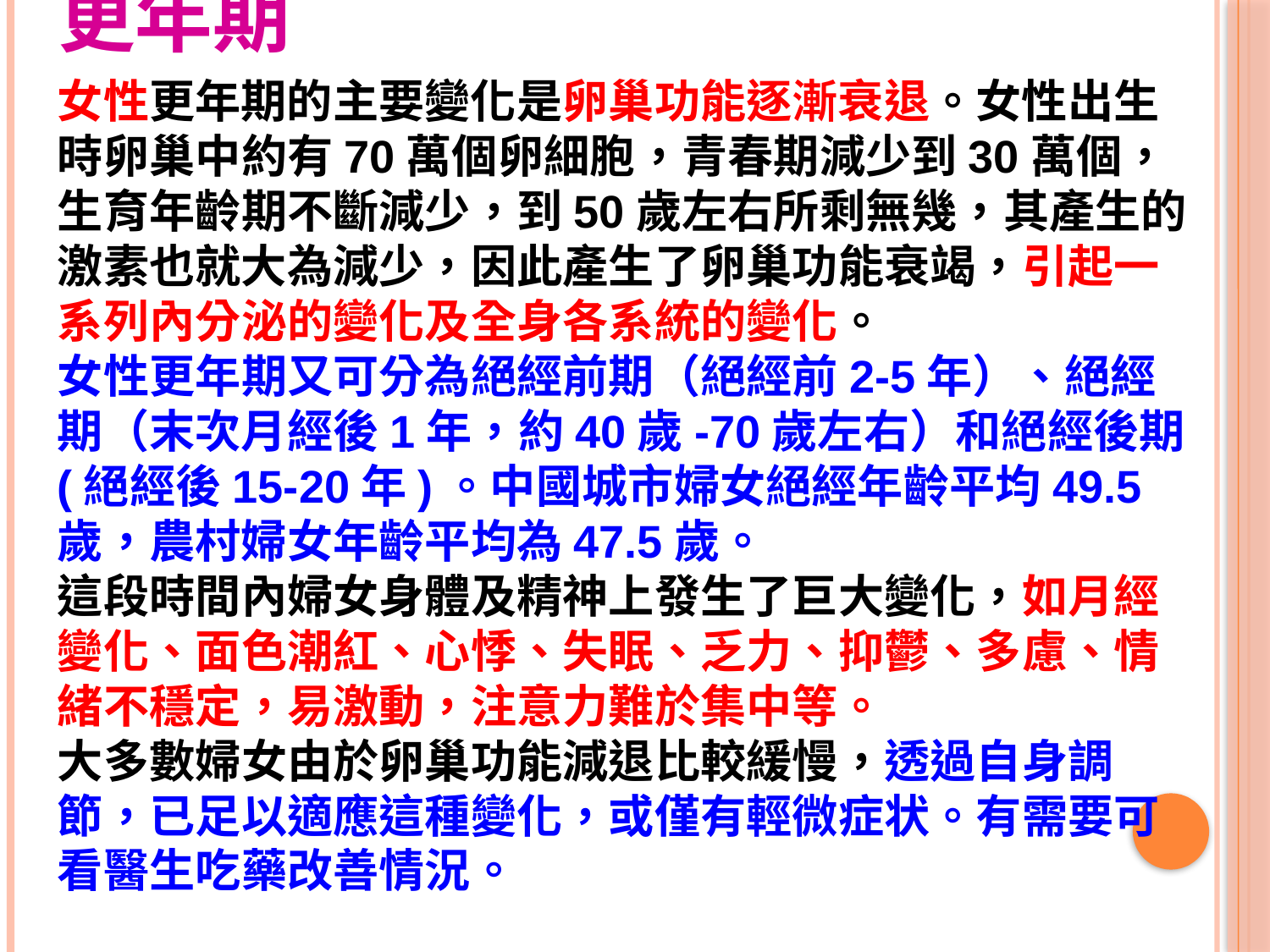

更年期
女性更年期的主要變化是卵巢功能逐漸衰退。女性出生時卵巢中約有70萬個卵細胞，青春期減少到30萬個，生育年齡期不斷減少，到50歲左右所剩無幾，其產生的激素也就大為減少，因此產生了卵巢功能衰竭，引起一系列內分泌的變化及全身各系統的變化。
女性更年期又可分為絕經前期（絕經前2-5年）、絕經期（末次月經後1年，約40歲-70歲左右）和絕經後期 (絕經後15-20年)。中國城市婦女絕經年齡平均49.5歲，農村婦女年齡平均為47.5歲。
這段時間內婦女身體及精神上發生了巨大變化，如月經變化、面色潮紅、心悸、失眠、乏力、抑鬱、多慮、情緒不穩定，易激動，注意力難於集中等。
大多數婦女由於卵巢功能減退比較緩慢，透過自身調節，已足以適應這種變化，或僅有輕微症状。有需要可看醫生吃藥改善情況。